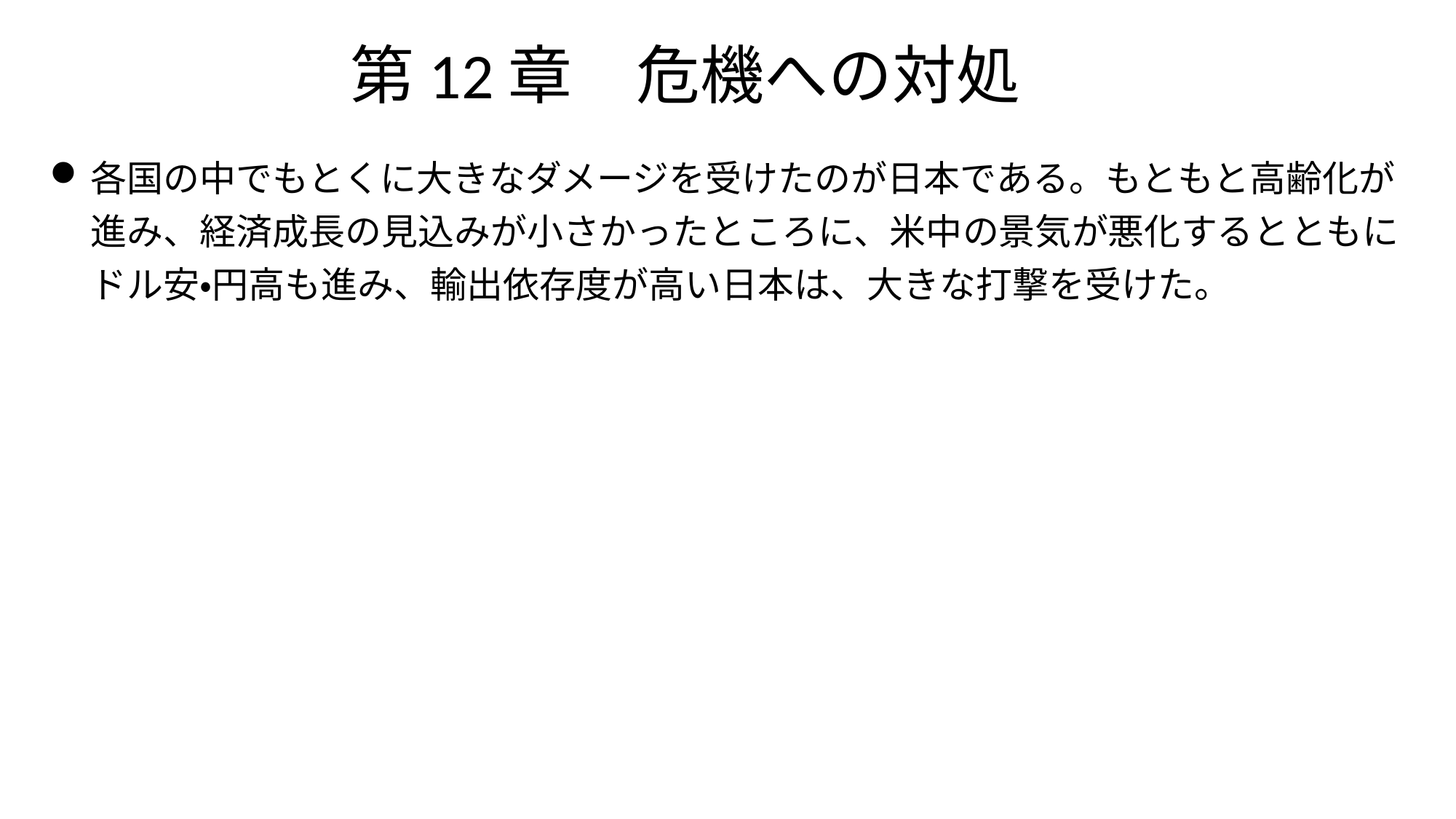

# 第12章　危機への対処
各国の中でもとくに大きなダメージを受けたのが日本である。もともと高齢化が進み、経済成長の見込みが小さかったところに、米中の景気が悪化するとともにドル安・円高も進み、輸出依存度が高い日本は、大きな打撃を受けた。